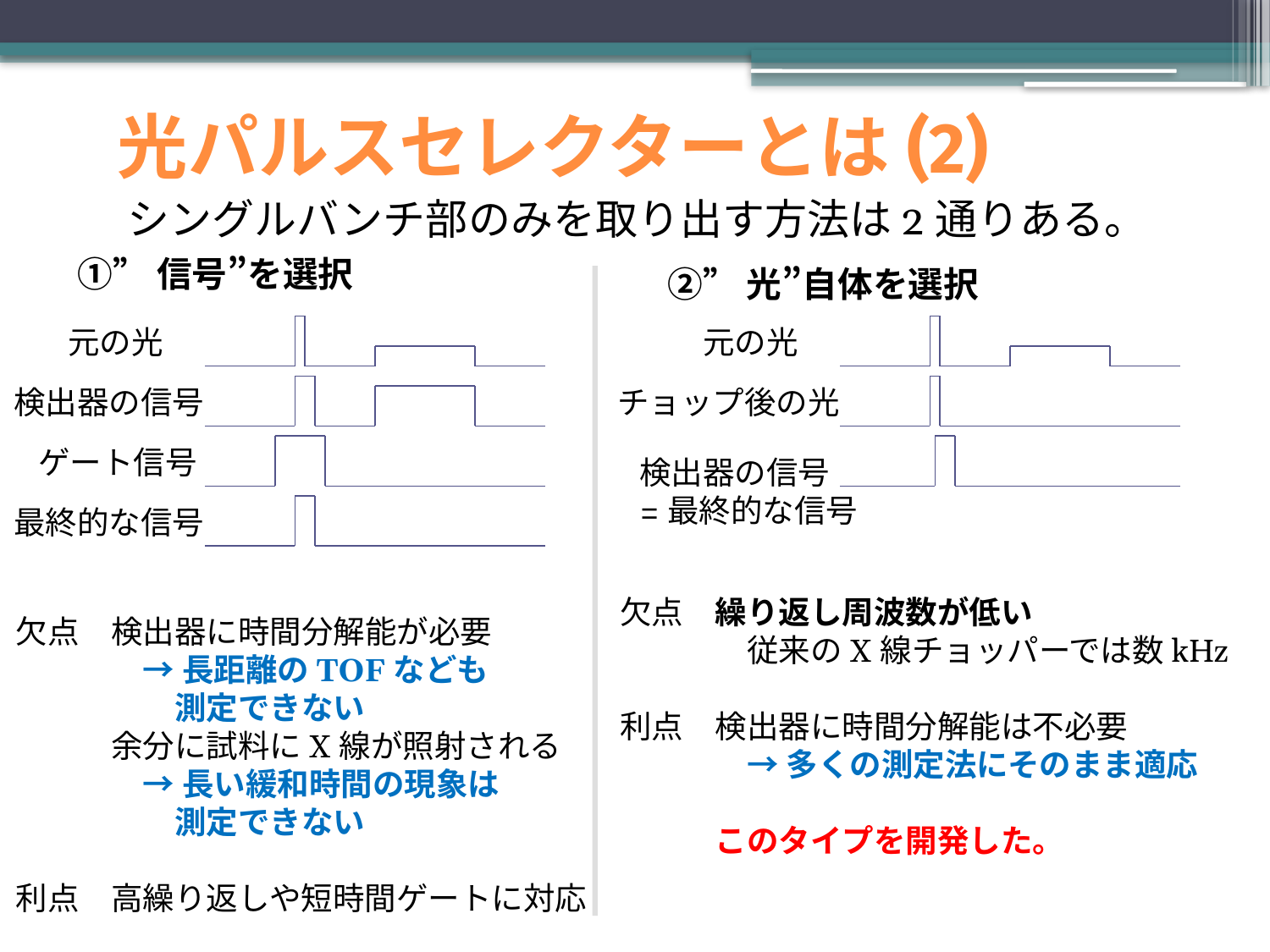

光パルスセレクターとは(2)
シングルバンチ部のみを取り出す方法は2通りある。

①”信号”を選択
②”光”自体を選択

元の光
元の光
検出器の信号
チョップ後の光
ゲート信号
検出器の信号
=最終的な信号
最終的な信号
欠点　繰り返し周波数が低い
	従来のX線チョッパーでは数kHz

利点　検出器に時間分解能は不必要
	→多くの測定法にそのまま適応

　　　このタイプを開発した。

欠点　検出器に時間分解能が必要
	→長距離のTOFなども
	　測定できない
　　　余分に試料にX線が照射される
	→長い緩和時間の現象は
	　測定できない

利点　高繰り返しや短時間ゲートに対応